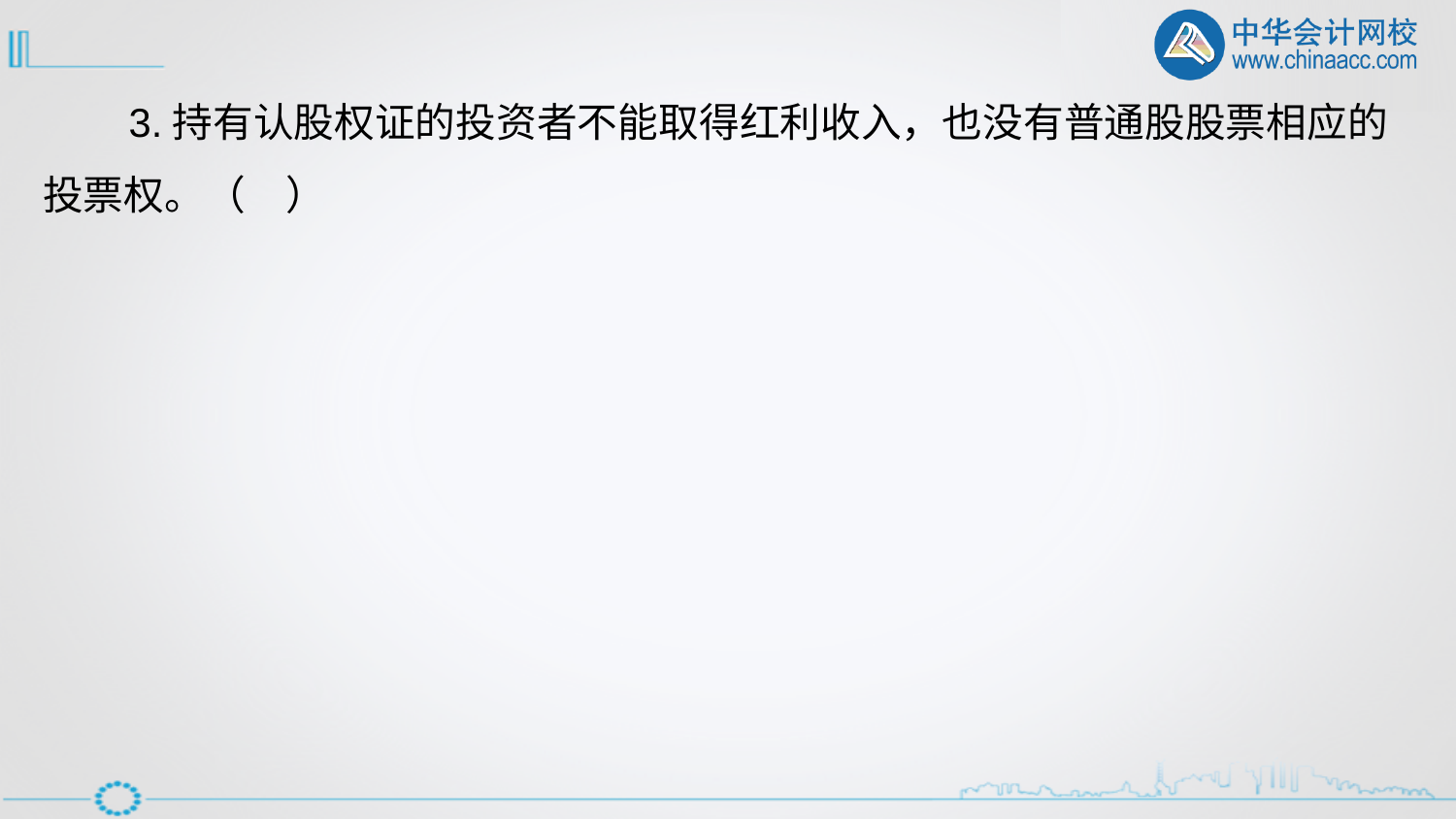

3.持有认股权证的投资者不能取得红利收入，也没有普通股股票相应的投票权。（　）